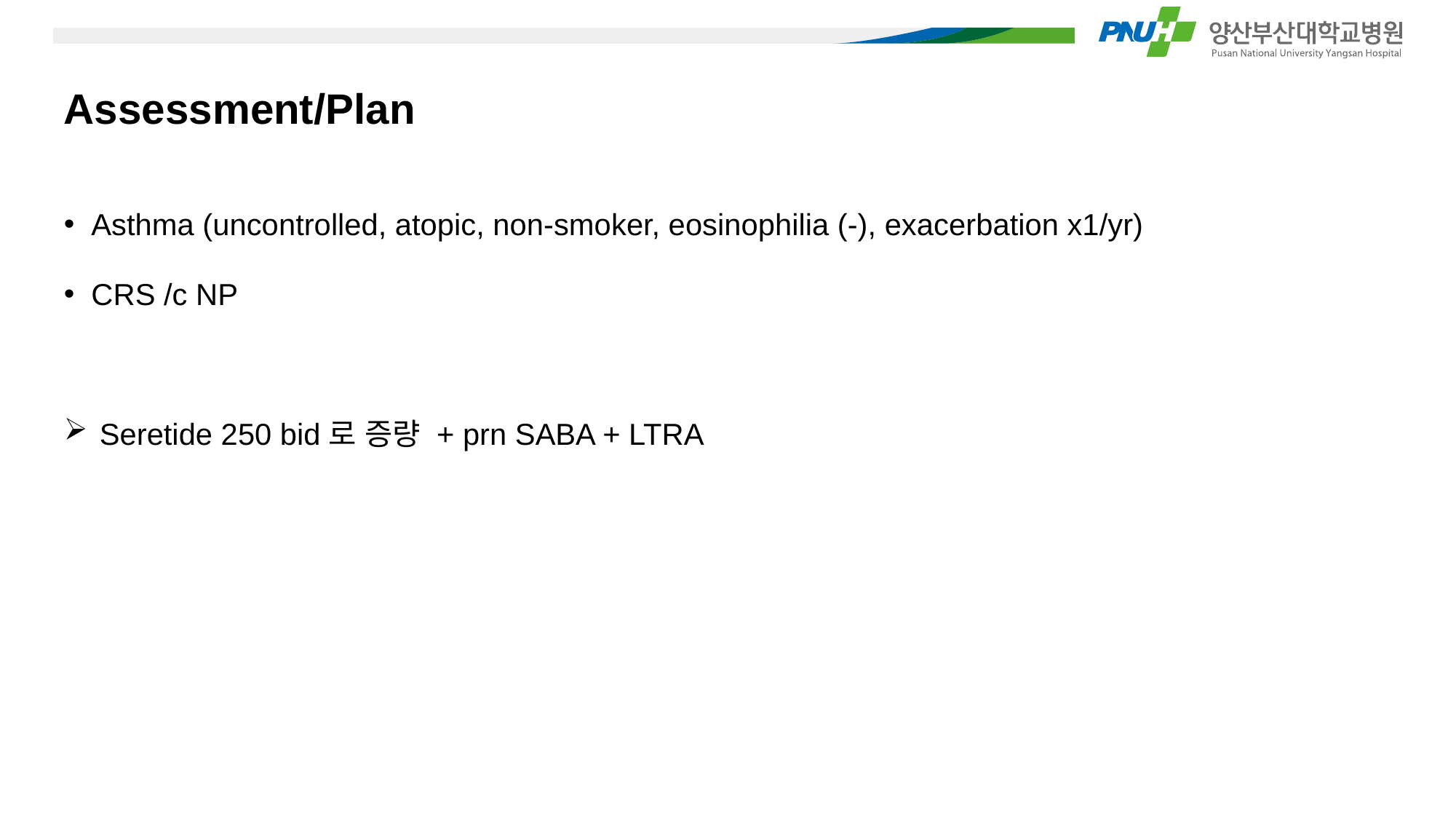

# Assessment/Plan
Asthma (uncontrolled, atopic, non-smoker, eosinophilia (-), exacerbation x1/yr)
CRS /c NP

 Seretide 250 bid로 증량 + prn SABA + LTRA